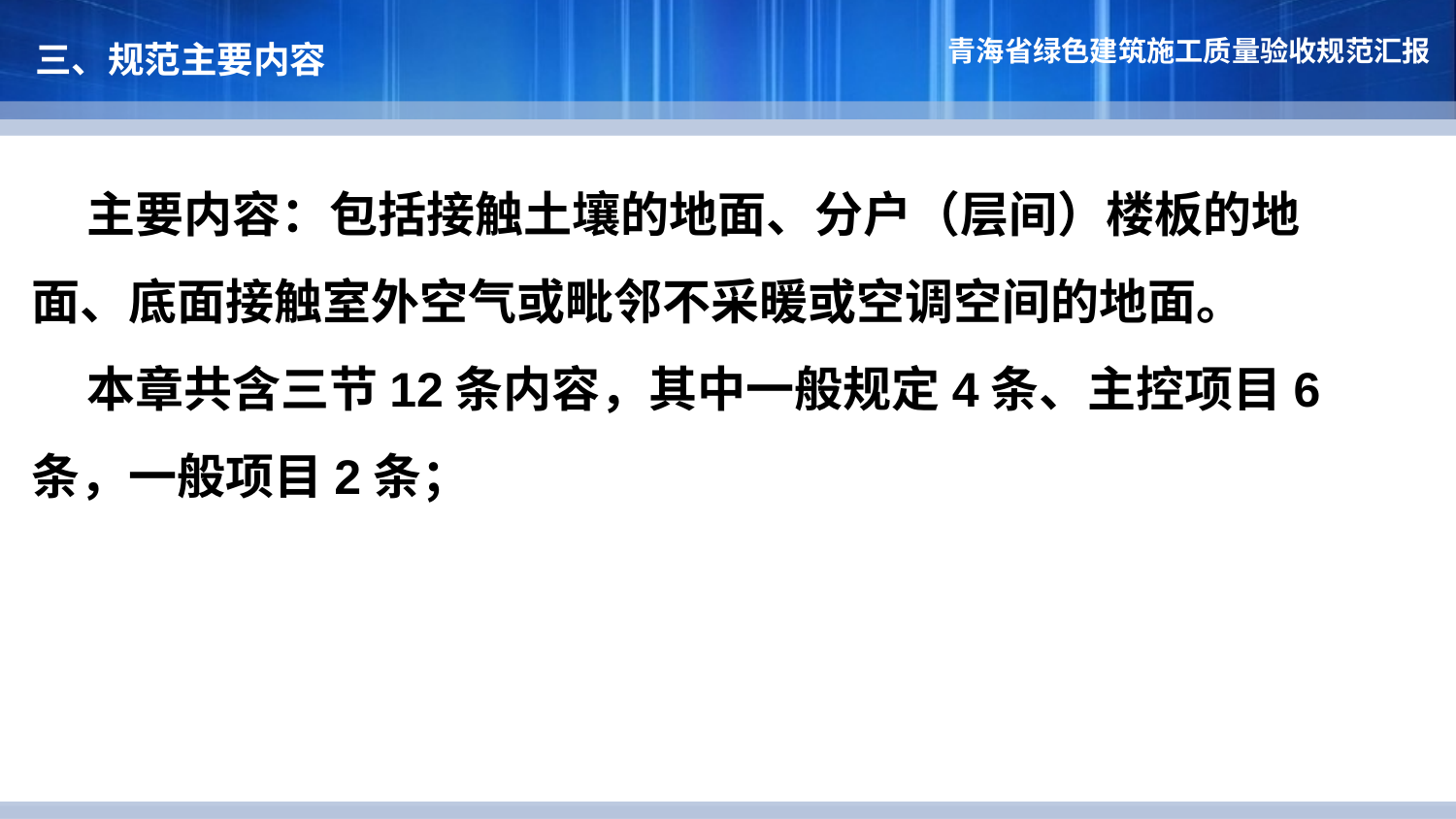

三、规范主要内容
    主要内容：包括接触土壤的地面、分户（层间）楼板的地面、底面接触室外空气或毗邻不采暖或空调空间的地面。
    本章共含三节12条内容，其中一般规定4条、主控项目6条，一般项目2条；